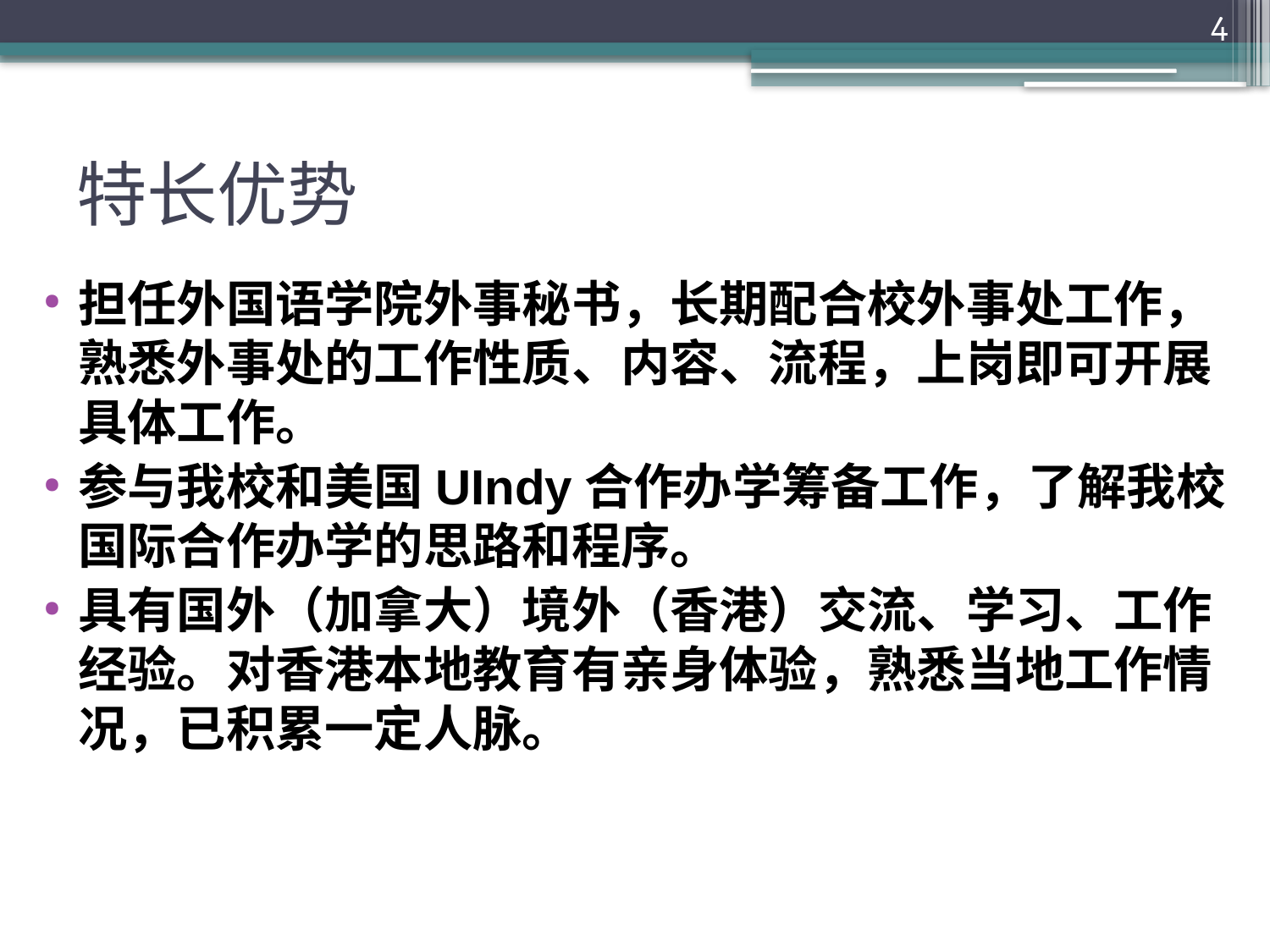

4
# 特长优势
担任外国语学院外事秘书，长期配合校外事处工作，熟悉外事处的工作性质、内容、流程，上岗即可开展具体工作。
参与我校和美国UIndy合作办学筹备工作，了解我校国际合作办学的思路和程序。
具有国外（加拿大）境外（香港）交流、学习、工作经验。对香港本地教育有亲身体验，熟悉当地工作情况，已积累一定人脉。